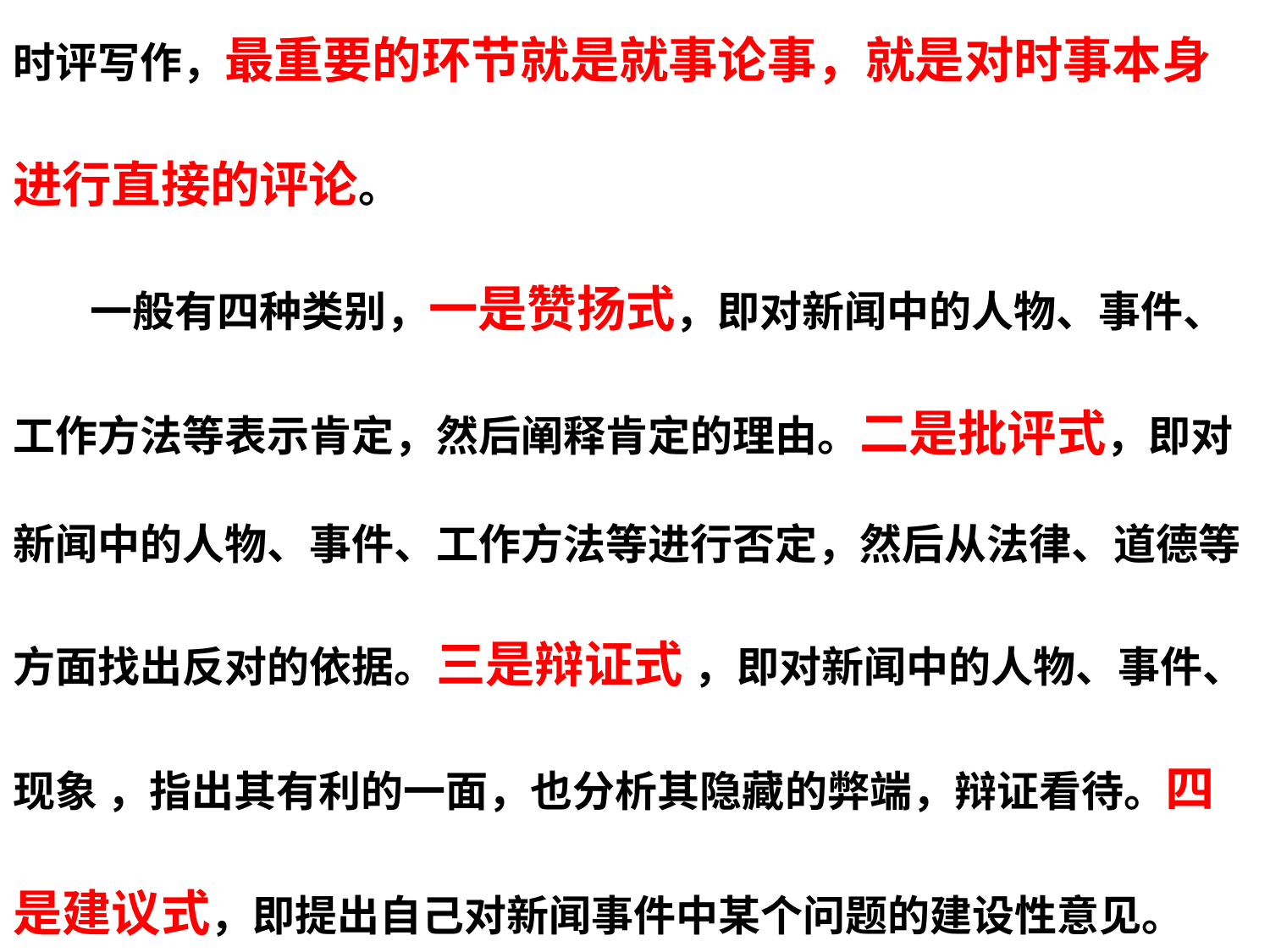

时评写作，最重要的环节就是就事论事，就是对时事本身进行直接的评论。
       一般有四种类别，一是赞扬式，即对新闻中的人物、事件、工作方法等表示肯定，然后阐释肯定的理由。二是批评式，即对新闻中的人物、事件、工作方法等进行否定，然后从法律、道德等方面找出反对的依据。三是辩证式 ，即对新闻中的人物、事件、现象 ，指出其有利的一面，也分析其隐藏的弊端，辩证看待。四是建议式，即提出自己对新闻事件中某个问题的建设性意见。